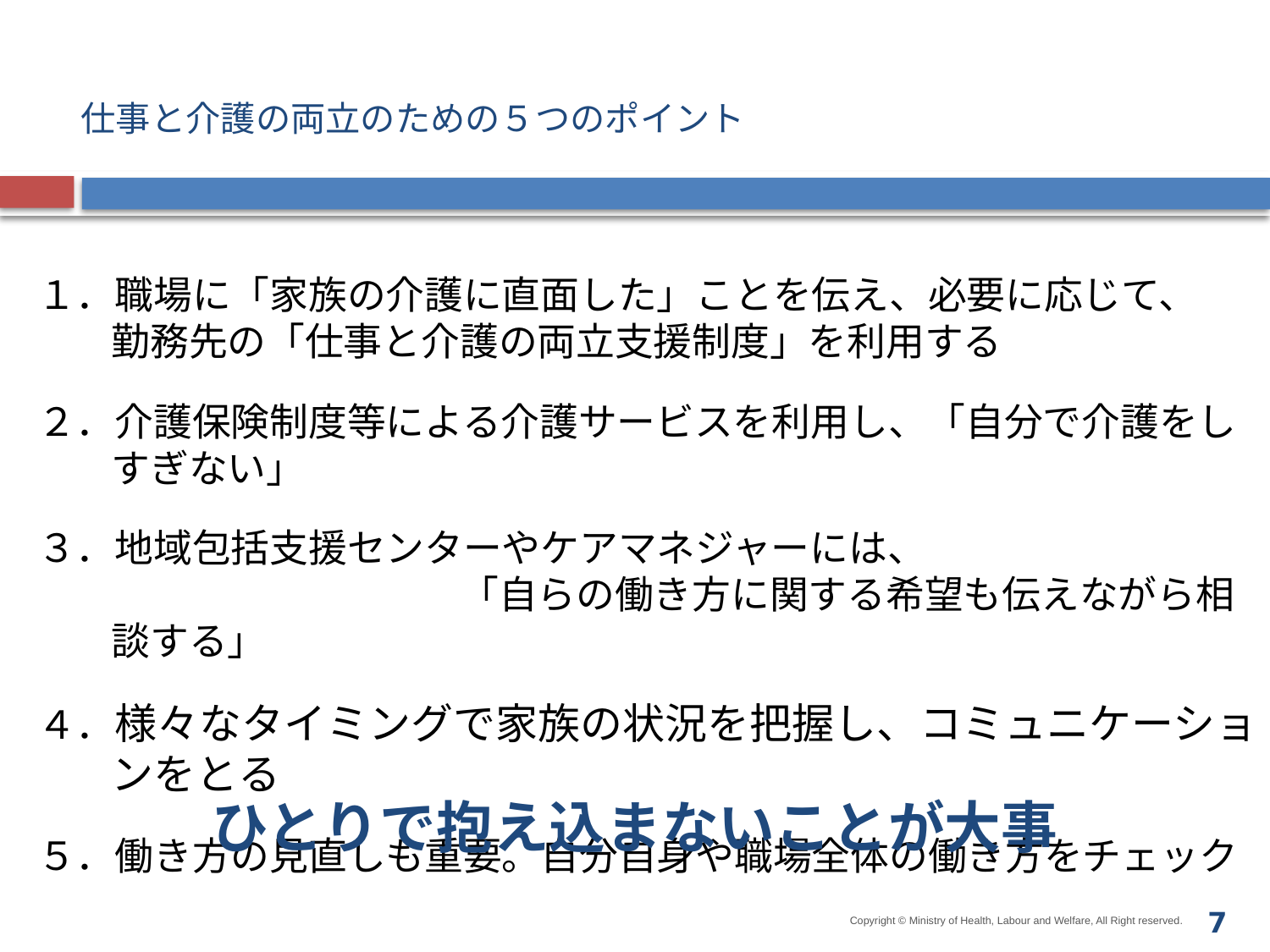

# 仕事と介護の両立のための５つのポイント
１．職場に「家族の介護に直面した」ことを伝え、必要に応じて、
勤務先の「仕事と介護の両立支援制度」を利用する
２．介護保険制度等による介護サービスを利用し、「自分で介護をしすぎない」
３．地域包括支援センターやケアマネジャーには、　　　　　　　　　　　　　　　　　「自らの働き方に関する希望も伝えながら相談する」
４．様々なタイミングで家族の状況を把握し、コミュニケーションをとる
５．働き方の見直しも重要。自分自身や職場全体の働き方をチェック

ひとりで抱え込まないことが大事
7